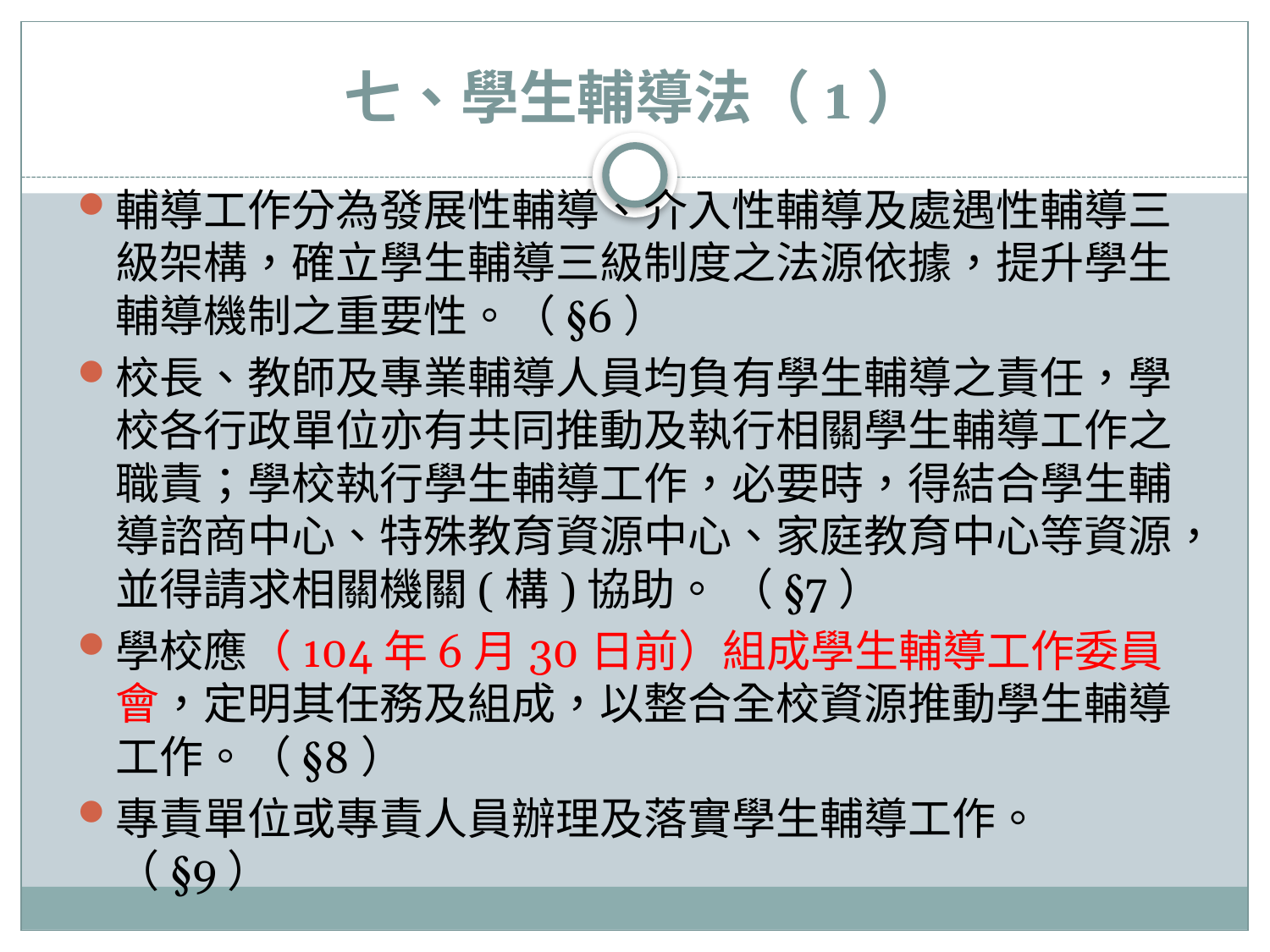

# 七、學生輔導法（1）
輔導工作分為發展性輔導、介入性輔導及處遇性輔導三級架構，確立學生輔導三級制度之法源依據，提升學生輔導機制之重要性。（§6）
校長、教師及專業輔導人員均負有學生輔導之責任，學校各行政單位亦有共同推動及執行相關學生輔導工作之職責；學校執行學生輔導工作，必要時，得結合學生輔導諮商中心、特殊教育資源中心、家庭教育中心等資源，並得請求相關機關(構)協助。 （§7）
學校應（104年6月30日前）組成學生輔導工作委員會，定明其任務及組成，以整合全校資源推動學生輔導工作。（§8）
專責單位或專責人員辦理及落實學生輔導工作。（§9）